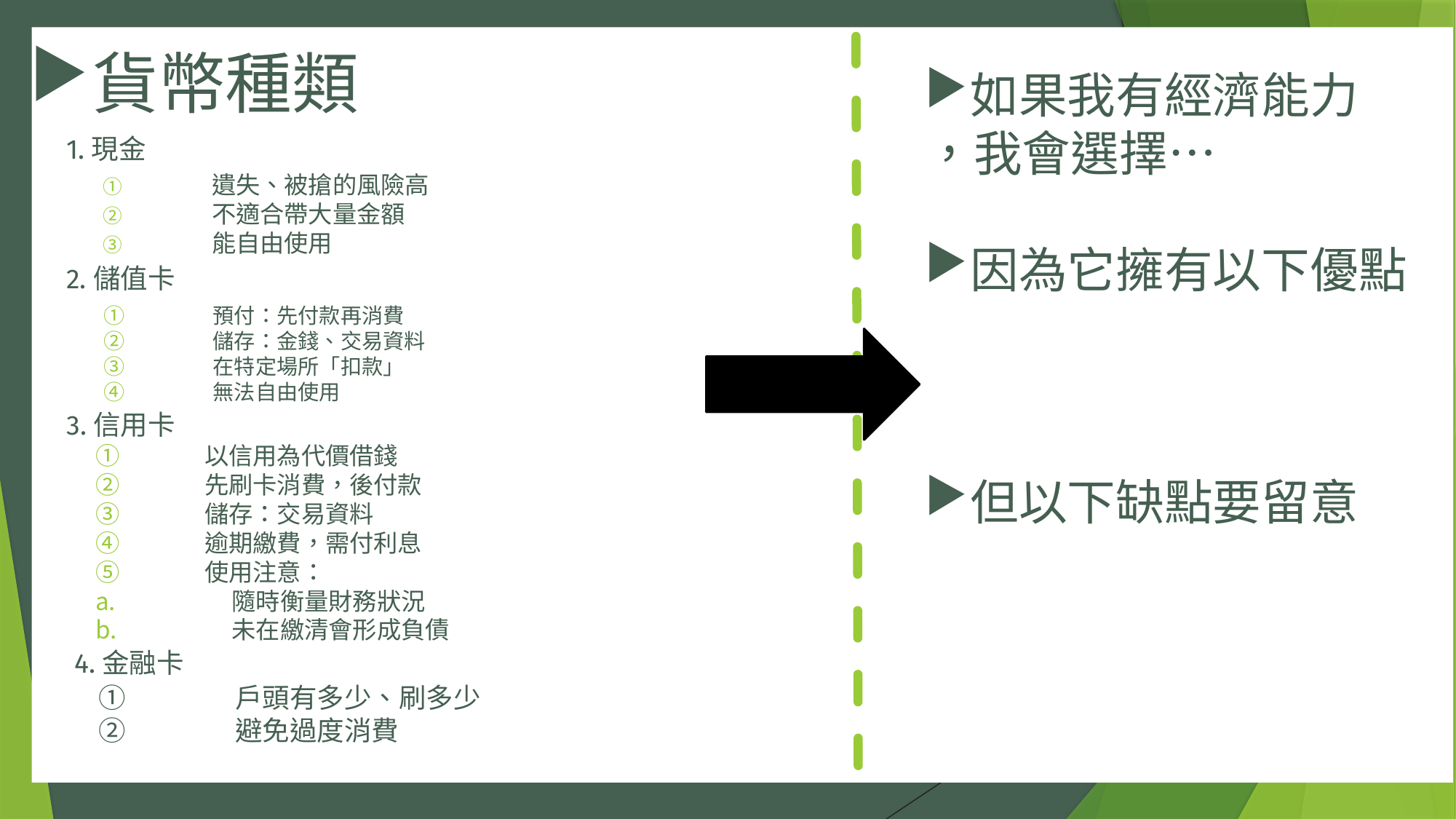

貨幣種類
如果我有經濟能力
，我會選擇…

因為它擁有以下優點

但以下缺點要留意
1.現金

遺失、被搶的風險高
不適合帶大量金額
能自由使用
2.儲值卡
預付：先付款再消費
儲存：金錢、交易資料
在特定場所「扣款」
無法自由使用

3.信用卡
以信用為代價借錢
先刷卡消費，後付款
儲存：交易資料
逾期繳費，需付利息
使用注意：
隨時衡量財務狀況
未在繳清會形成負債

4.金融卡
戶頭有多少、刷多少
避免過度消費
2020/10/7